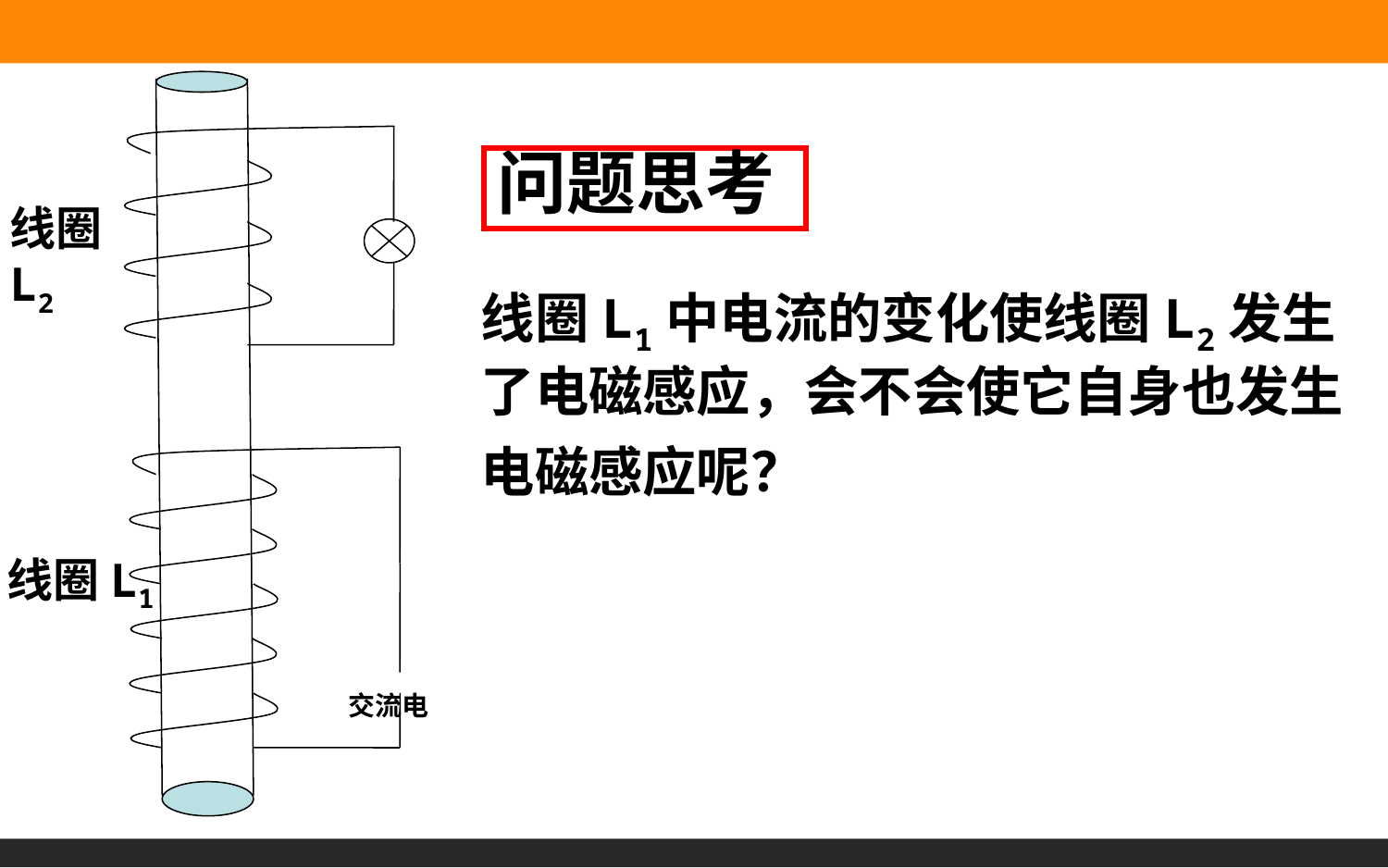

线圈L1中电流的变化使线圈L2发生了电磁感应，会不会使它自身也发生电磁感应呢？

问题思考
线圈L2

线圈L1
交流电